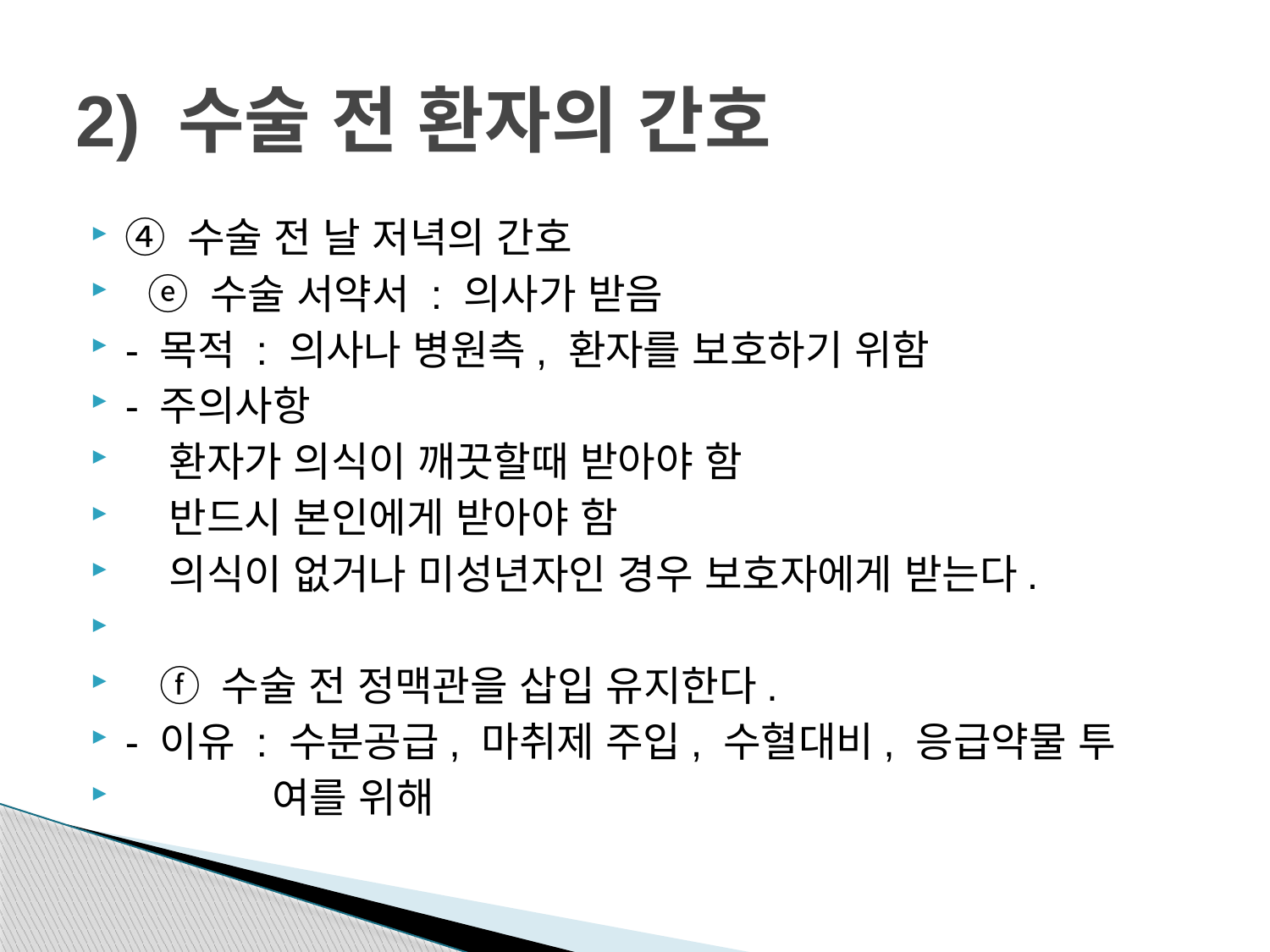

# 2) 수술 전 환자의 간호
④ 수술 전 날 저녁의 간호
  ⓔ 수술 서약서 : 의사가 받음
- 목적 : 의사나 병원측, 환자를 보호하기 위함
- 주의사항
   환자가 의식이 깨끗할때 받아야 함
   반드시 본인에게 받아야 함
   의식이 없거나 미성년자인 경우 보호자에게 받는다.

   ⓕ 수술 전 정맥관을 삽입 유지한다.
- 이유 : 수분공급, 마취제 주입, 수혈대비, 응급약물 투
            여를 위해